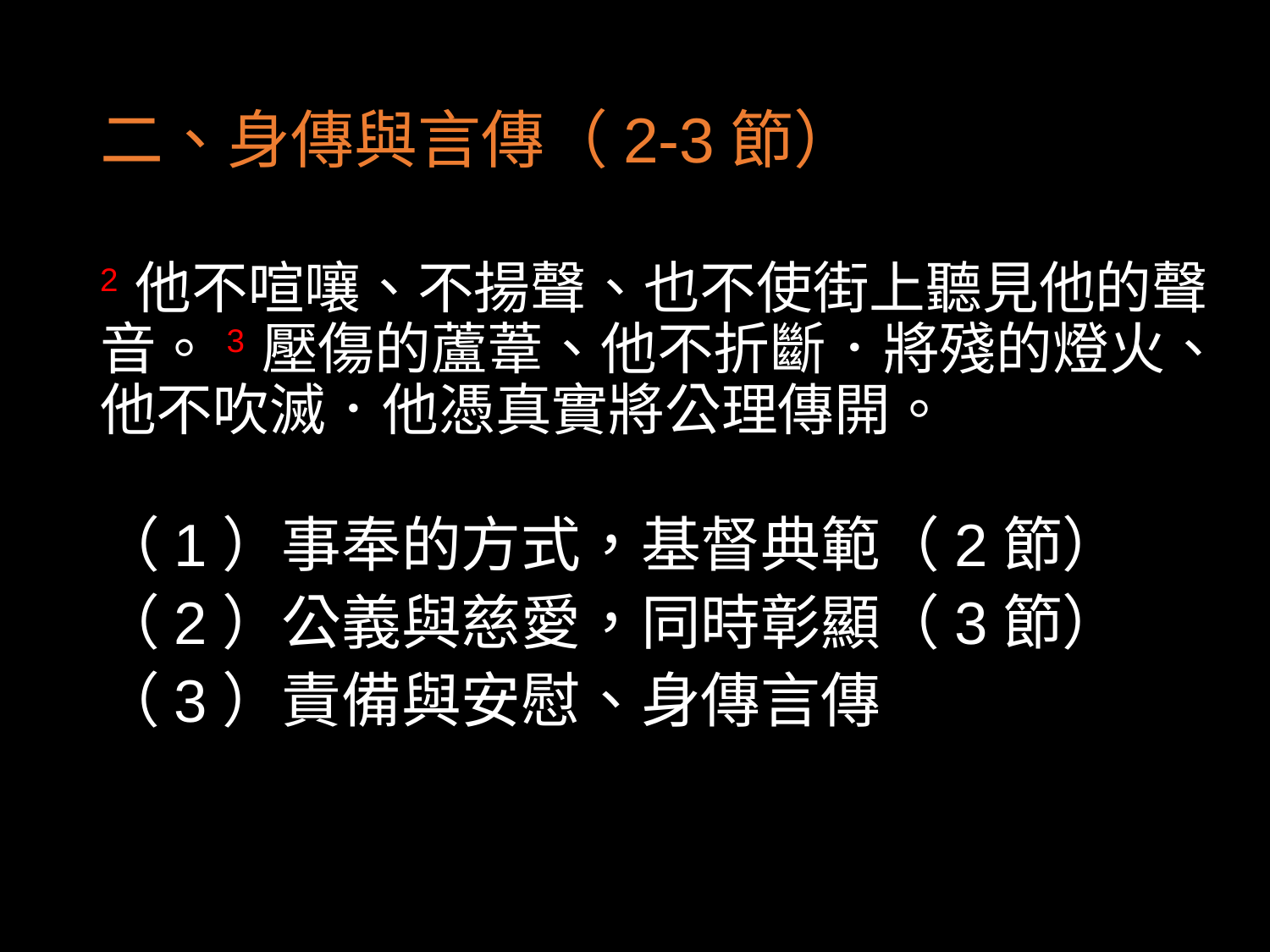

# 二、身傳與言傳（2-3節）
2 他不喧嚷、不揚聲、也不使街上聽見他的聲音。3 壓傷的蘆葦、他不折斷．將殘的燈火、他不吹滅．他憑真實將公理傳開。

（1）事奉的方式，基督典範（2節）
（2）公義與慈愛，同時彰顯（3節）
（3）責備與安慰、身傳言傳